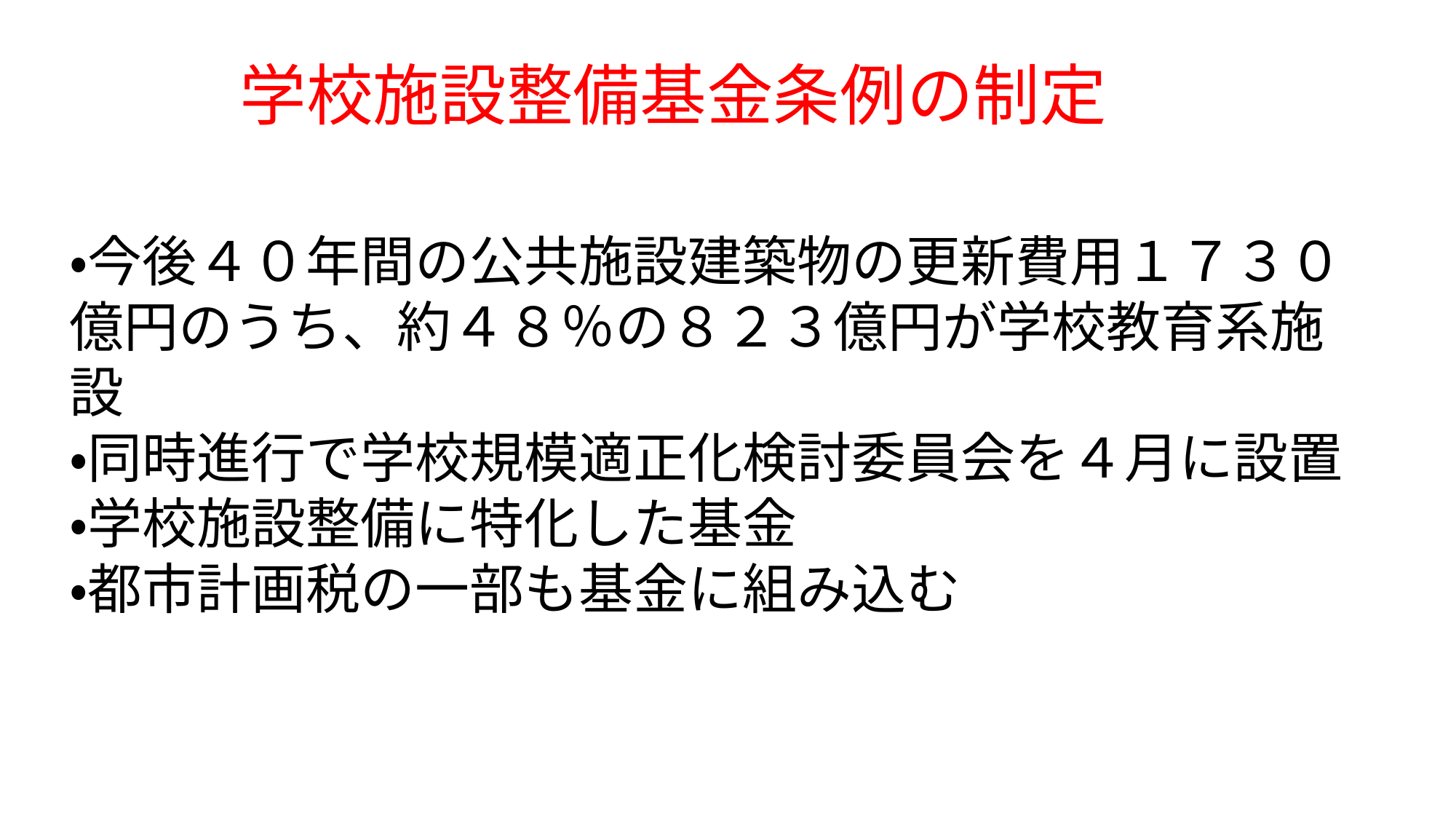

学校施設整備基金条例の制定
・今後４０年間の公共施設建築物の更新費用１７３０億円のうち、約４８％の８２３億円が学校教育系施設
・同時進行で学校規模適正化検討委員会を４月に設置
・学校施設整備に特化した基金
・都市計画税の一部も基金に組み込む